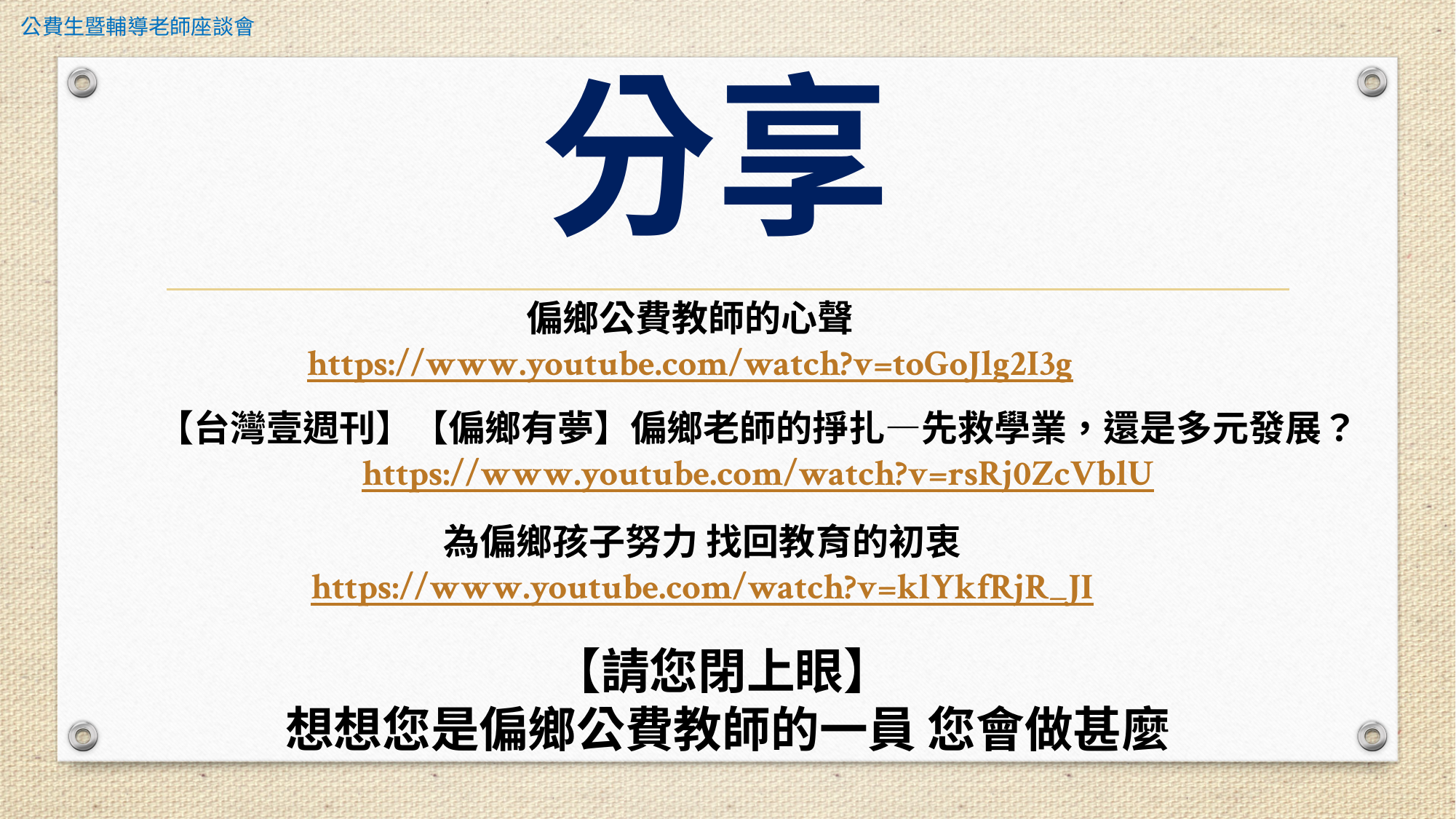

# 分享
偏鄉公費教師的心聲
https://www.youtube.com/watch?v=toGoJlg2I3g
【台灣壹週刊】【偏鄉有夢】偏鄉老師的掙扎—先救學業，還是多元發展？
https://www.youtube.com/watch?v=rsRj0ZcVblU
為偏鄉孩子努力 找回教育的初衷
https://www.youtube.com/watch?v=klYkfRjR_JI
【請您閉上眼】
想想您是偏鄉公費教師的一員 您會做甚麼